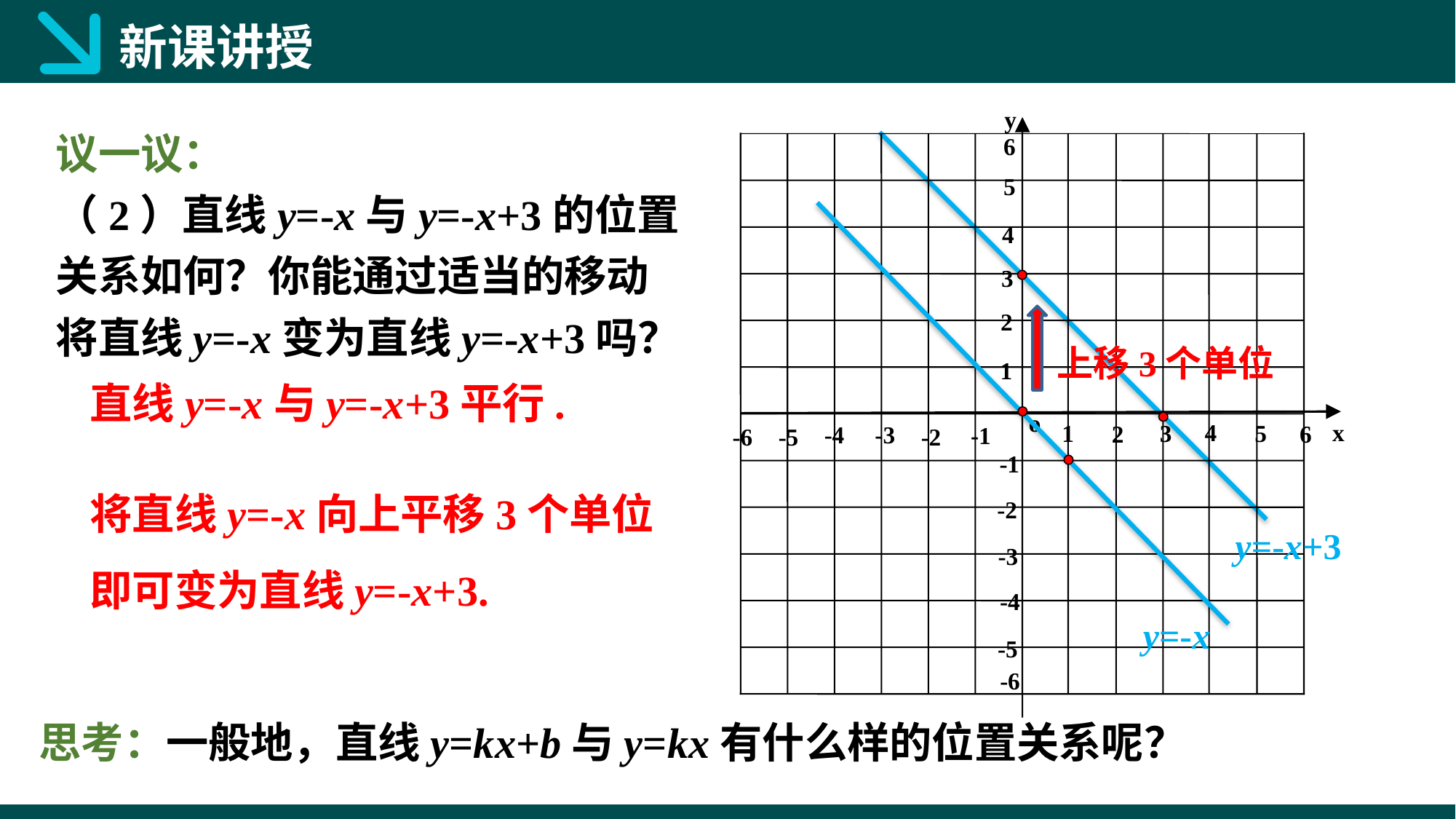

新课讲授
y

6

5

4

3

2

1

o

4
x
1
3
5
6
2

-4
-3
-1
-6
-5
-2
-1

-2

-3

-4

-5

-6

y=-x+3
y=-x
议一议：
（2）直线y=-x与y=-x+3的位置关系如何？你能通过适当的移动将直线y=-x变为直线y=-x+3吗？

上移3个单位
直线y=-x与y=-x+3平行.
将直线y=-x向上平移3个单位即可变为直线y=-x+3.
思考：一般地，直线y=kx+b与y=kx有什么样的位置关系呢？